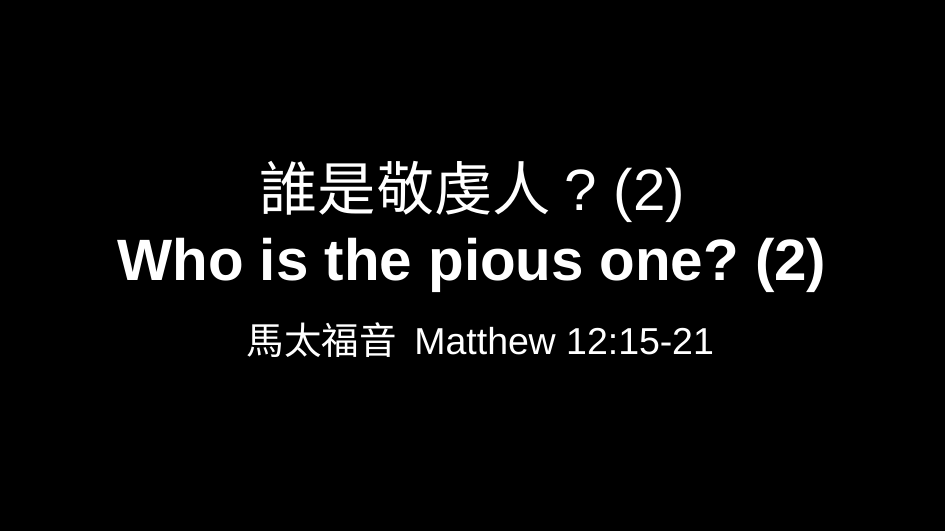

# 誰是敬虔人? (2) Who is the pious one? (2)
馬太福音 Matthew 12:15-21